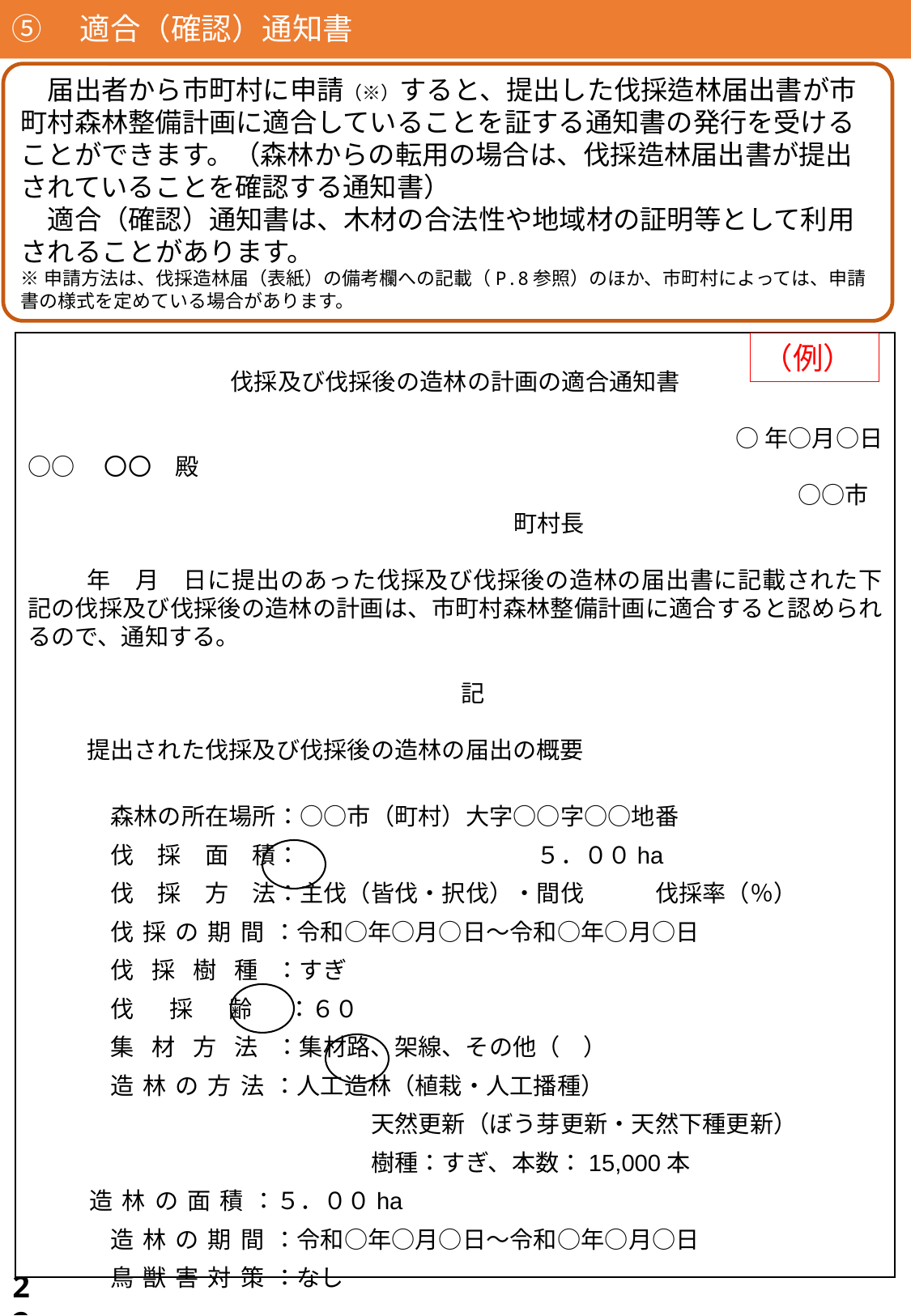

⑤　適合（確認）通知書
　届出者から市町村に申請（※）すると、提出した伐採造林届出書が市町村森林整備計画に適合していることを証する通知書の発行を受けることができます。（森林からの転用の場合は、伐採造林届出書が提出されていることを確認する通知書）
　適合（確認）通知書は、木材の合法性や地域材の証明等として利用されることがあります。
※申請方法は、伐採造林届（表紙）の備考欄への記載（P.8参照）のほか、市町村によっては、申請書の様式を定めている場合があります。
長P４-⑵⑶・P12別紙様式第１号～第３号,
マP32-2

伐採及び伐採後の造林の計画の適合通知書

○年○月○日
○○　〇〇　殿
　　　　　　　　　　　　○○市町村長

　年　月　日に提出のあった伐採及び伐採後の造林の届出書に記載された下記の伐採及び伐採後の造林の計画は、市町村森林整備計画に適合すると認められるので、通知する。

記

　提出された伐採及び伐採後の造林の届出の概要

　　森林の所在場所：○○市（町村）大字○○字○○地番
　　伐　採　面　積：　　　　　　　　　　５．００ha
　　伐　採　方　法：主伐（皆伐・択伐）・間伐　　　伐採率（％）
　　伐採の期間：令和○年○月○日～令和○年○月○日
　　伐採樹種：すぎ
　　伐採齢：６０
　　集材方法：集材路、架線、その他（　）
　　造林の方法：人工造林（植栽・人工播種）
　　　　　　　　　　　　　天然更新（ぼう芽更新・天然下種更新）
　　　　　　　　　　　　　樹種：すぎ、本数：15,000本
    造林の面積：５．００ha
　　造林の期間：令和○年○月○日～令和○年○月○日
　　鳥獣害対策：なし

（例）

22